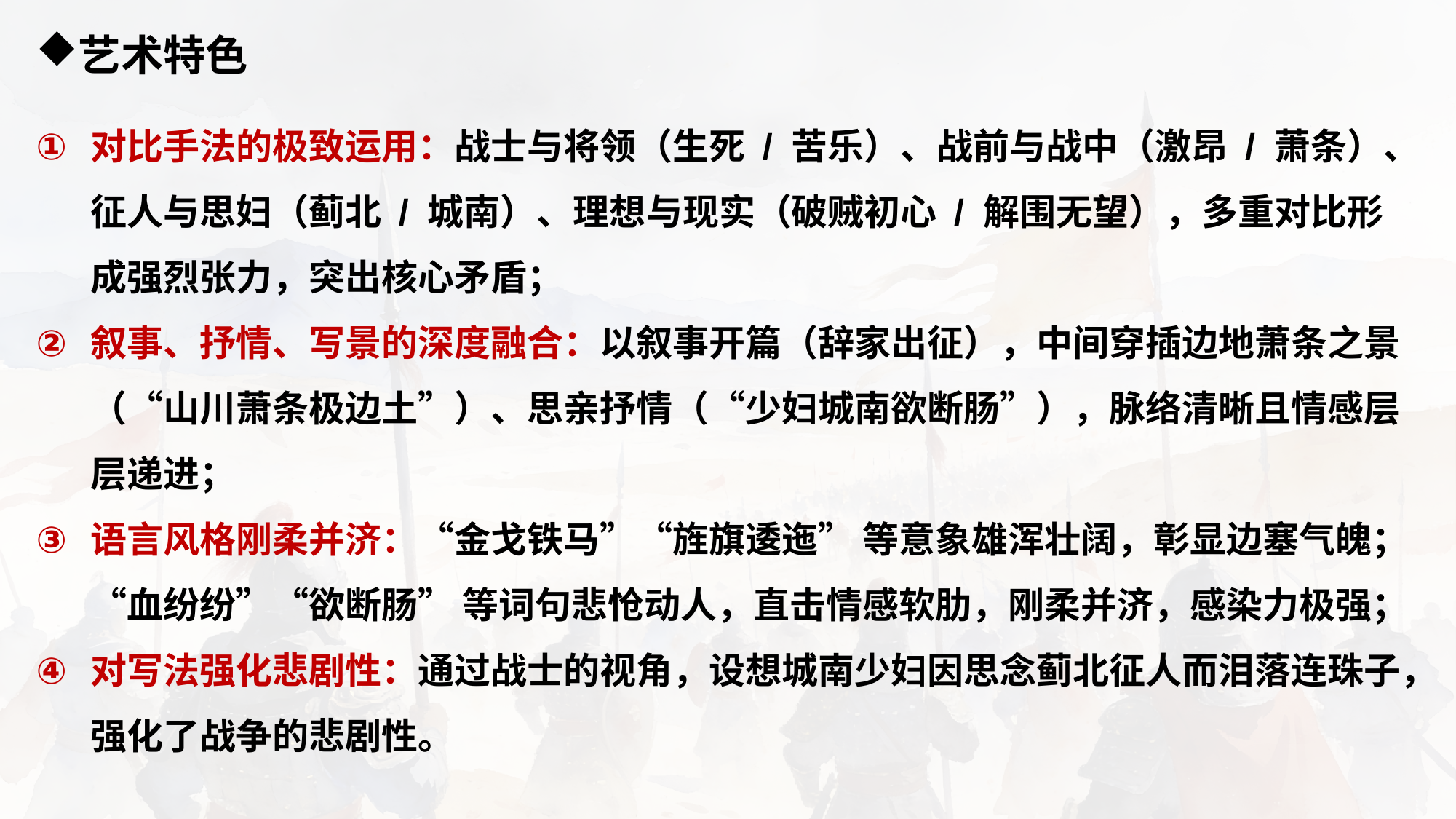

艺术特色
对比手法的极致运用：战士与将领（生死 / 苦乐）、战前与战中（激昂 / 萧条）、征人与思妇（蓟北 / 城南）、理想与现实（破贼初心 / 解围无望），多重对比形成强烈张力，突出核心矛盾；
叙事、抒情、写景的深度融合：以叙事开篇（辞家出征），中间穿插边地萧条之景（“山川萧条极边土”）、思亲抒情（“少妇城南欲断肠”），脉络清晰且情感层层递进；
语言风格刚柔并济：“金戈铁马”“旌旗逶迤” 等意象雄浑壮阔，彰显边塞气魄；“血纷纷”“欲断肠” 等词句悲怆动人，直击情感软肋，刚柔并济，感染力极强；
对写法强化悲剧性：通过战士的视角，设想城南少妇因思念蓟北征人而泪落连珠子，强化了战争的悲剧性。